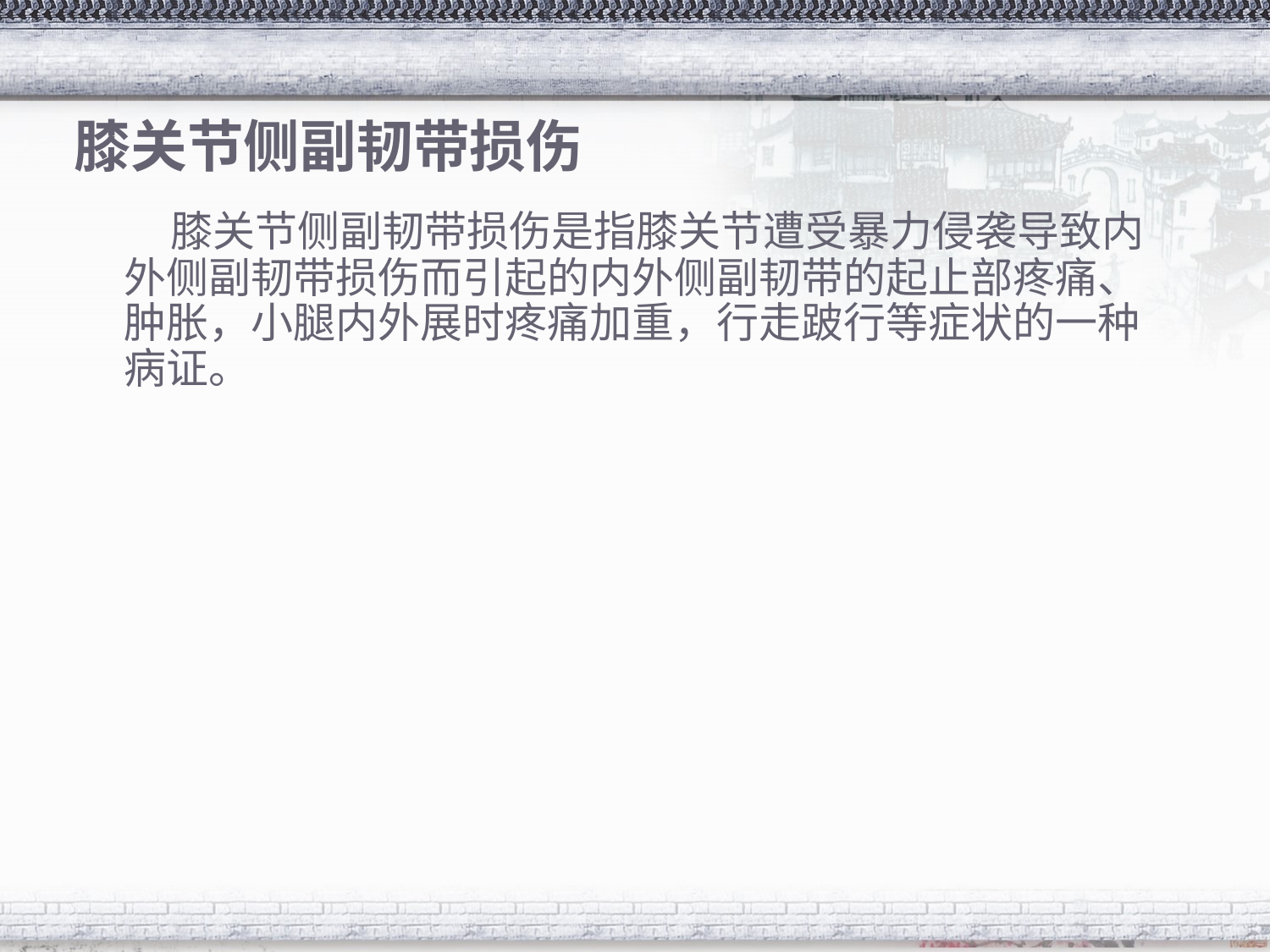

# 膝关节侧副韧带损伤
         膝关节侧副韧带损伤是指膝关节遭受暴力侵袭导致内外侧副韧带损伤而引起的内外侧副韧带的起止部疼痛、肿胀，小腿内外展时疼痛加重，行走跛行等症状的一种病证。